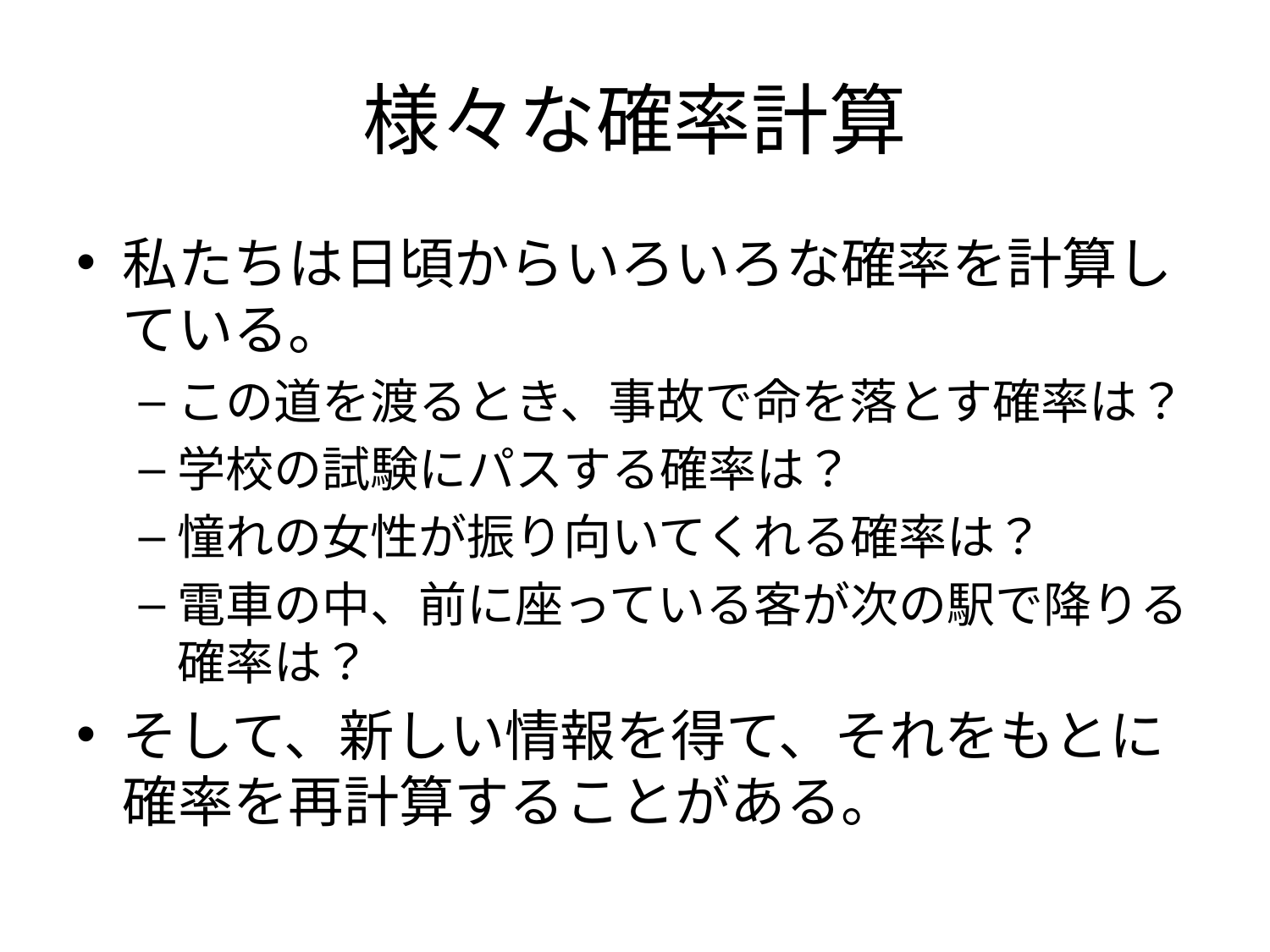

# 様々な確率計算
私たちは日頃からいろいろな確率を計算している。
この道を渡るとき、事故で命を落とす確率は？
学校の試験にパスする確率は？
憧れの女性が振り向いてくれる確率は？
電車の中、前に座っている客が次の駅で降りる確率は？
そして、新しい情報を得て、それをもとに確率を再計算することがある。